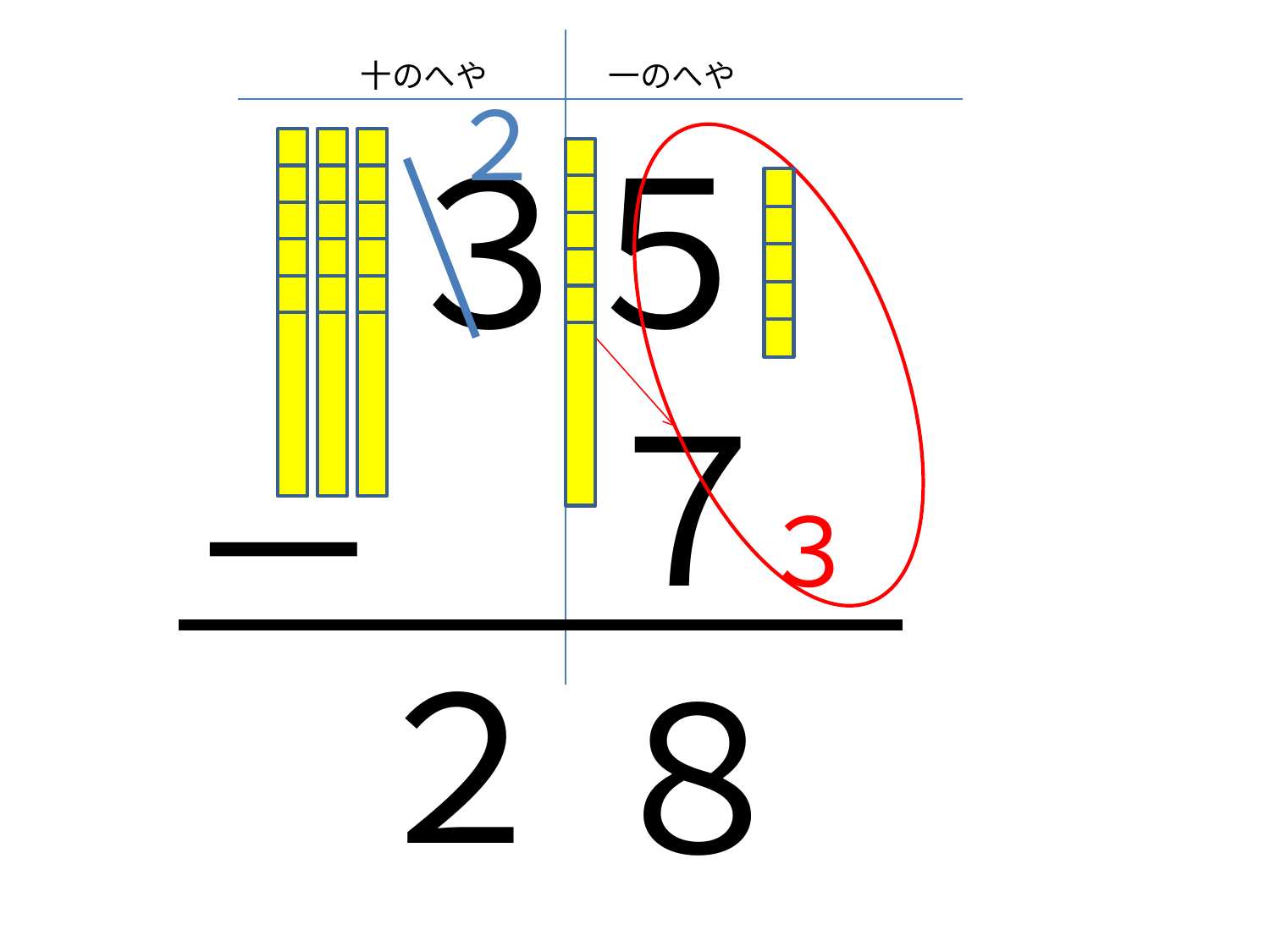

十のへや
一のへや
２

３
５

７
－
３
２
８